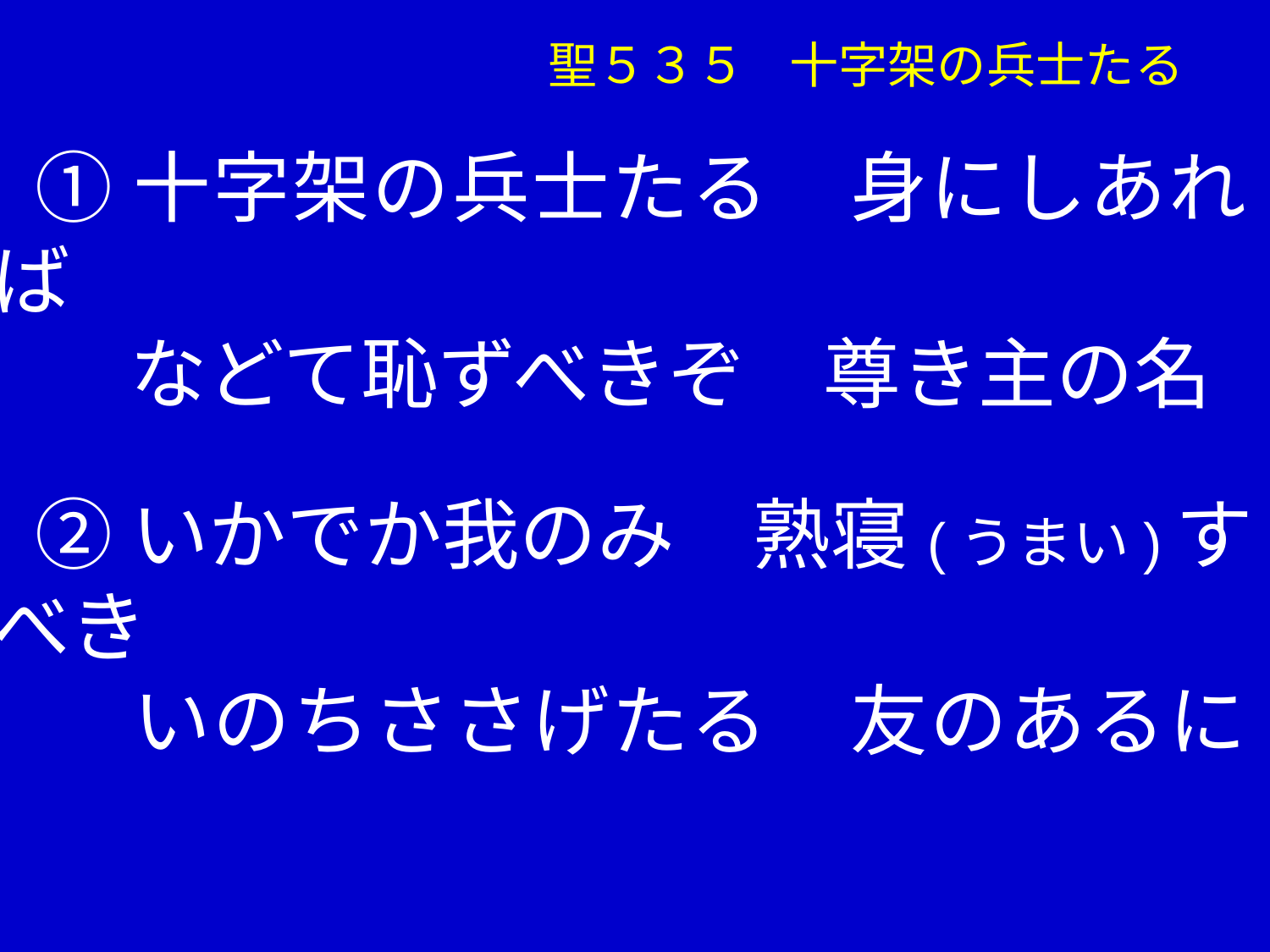

聖５３５    十字架の兵士たる
①十字架の兵士たる　身にしあれば
　 などて恥ずべきぞ　尊き主の名

②いかでか我のみ　熟寝(うまい)すべき
　 いのちささげたる　友のあるに